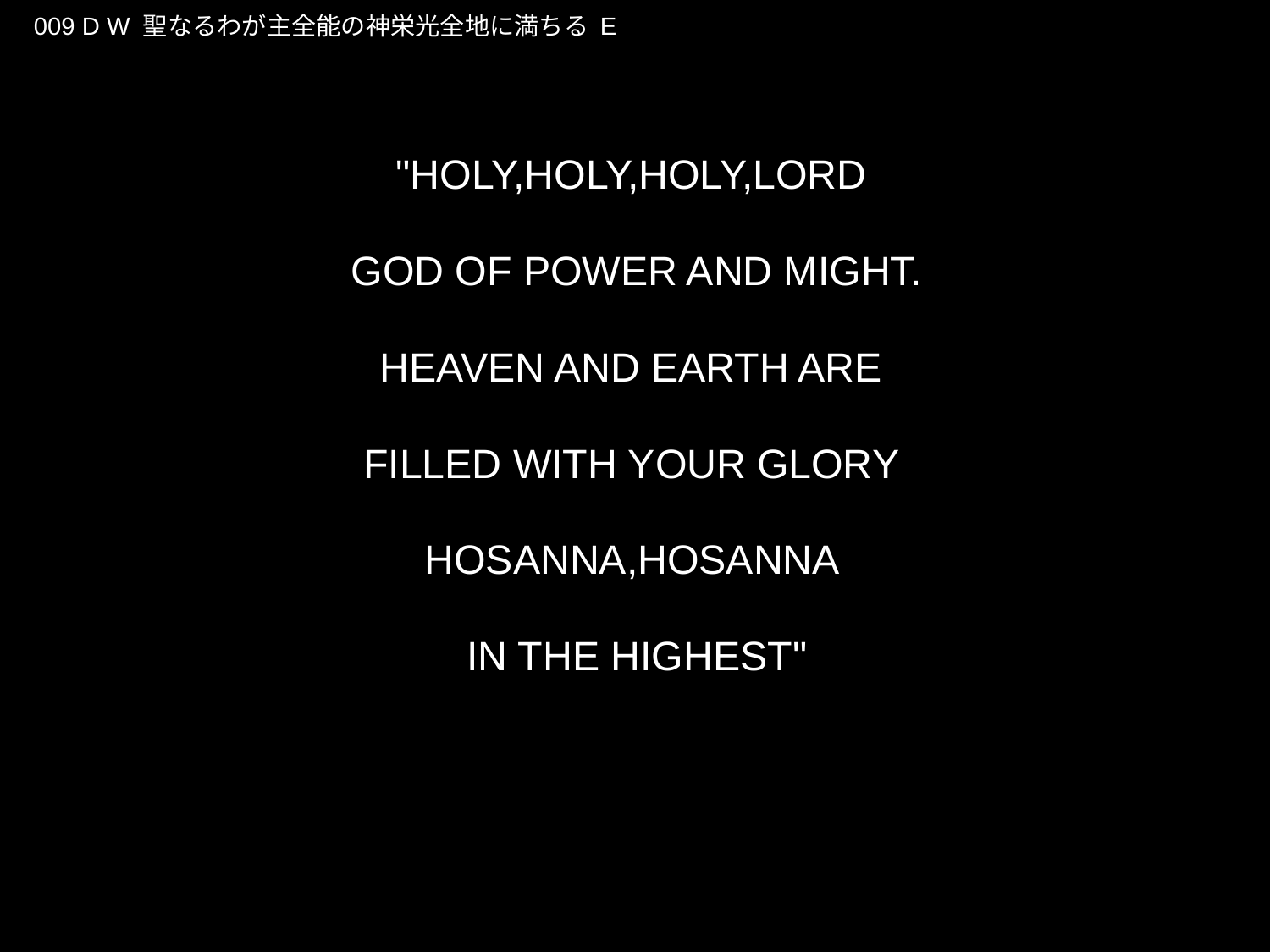

せいなるわがしゅぜんのうのかみえいこうぜんちに
★W
009 D W 聖なるわが主全能の神栄光全地に満ちる E
★３
"HOLY,HOLY,HOLY,LORD
GOD OF POWER AND MIGHT.
HEAVEN AND EARTH ARE
FILLED WITH YOUR GLORY
HOSANNA,HOSANNA
IN THE HIGHEST"